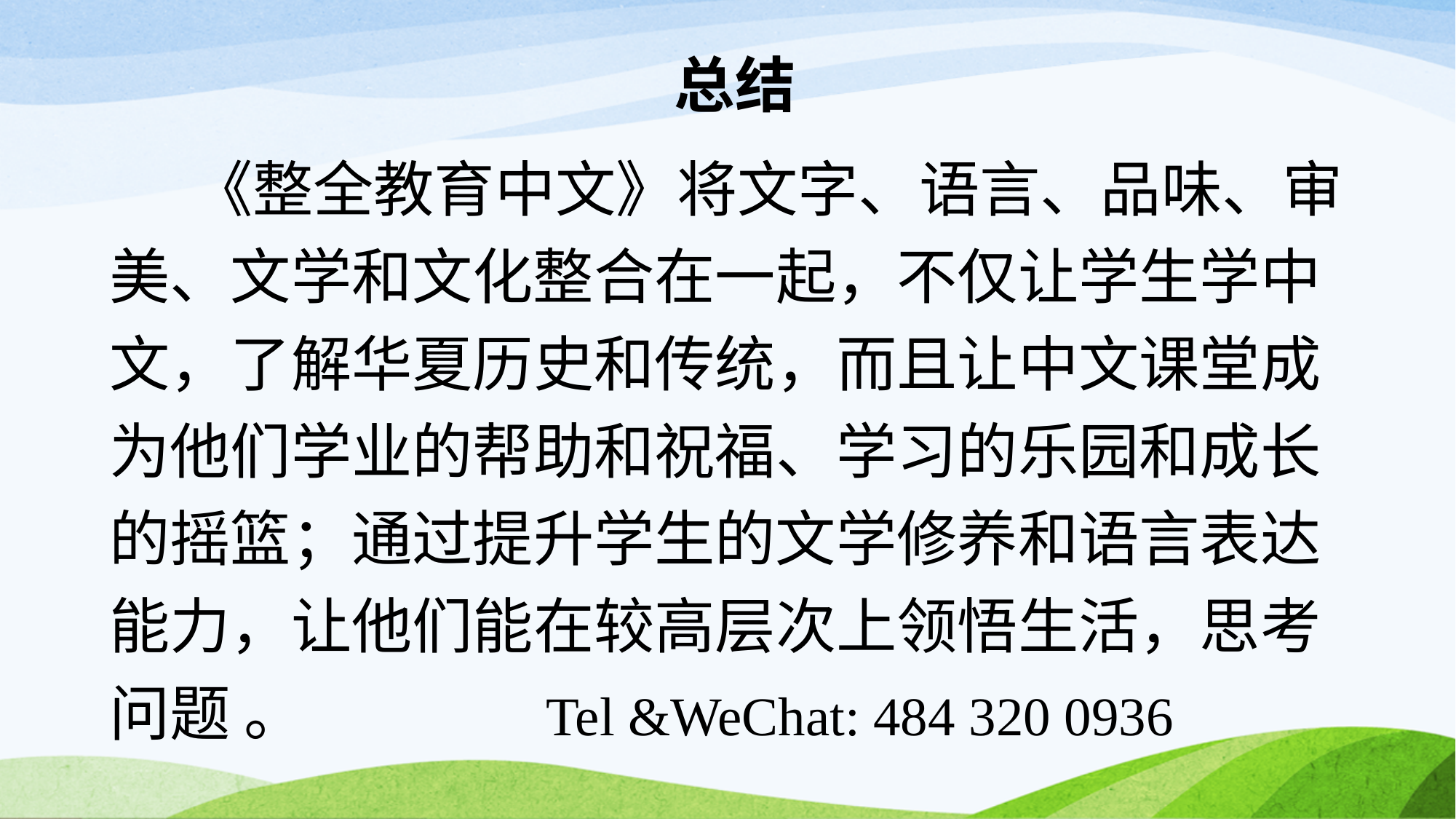

总结

     《整全教育中文》将文字、语言、品味、审美、文学和文化整合在一起，不仅让学生学中文，了解华夏历史和传统，而且让中文课堂成为他们学业的帮助和祝福、学习的乐园和成长的摇篮；通过提升学生的文学修养和语言表达能力，让他们能在较高层次上领悟生活，思考问题 。 			Tel &WeChat: 484 320 0936